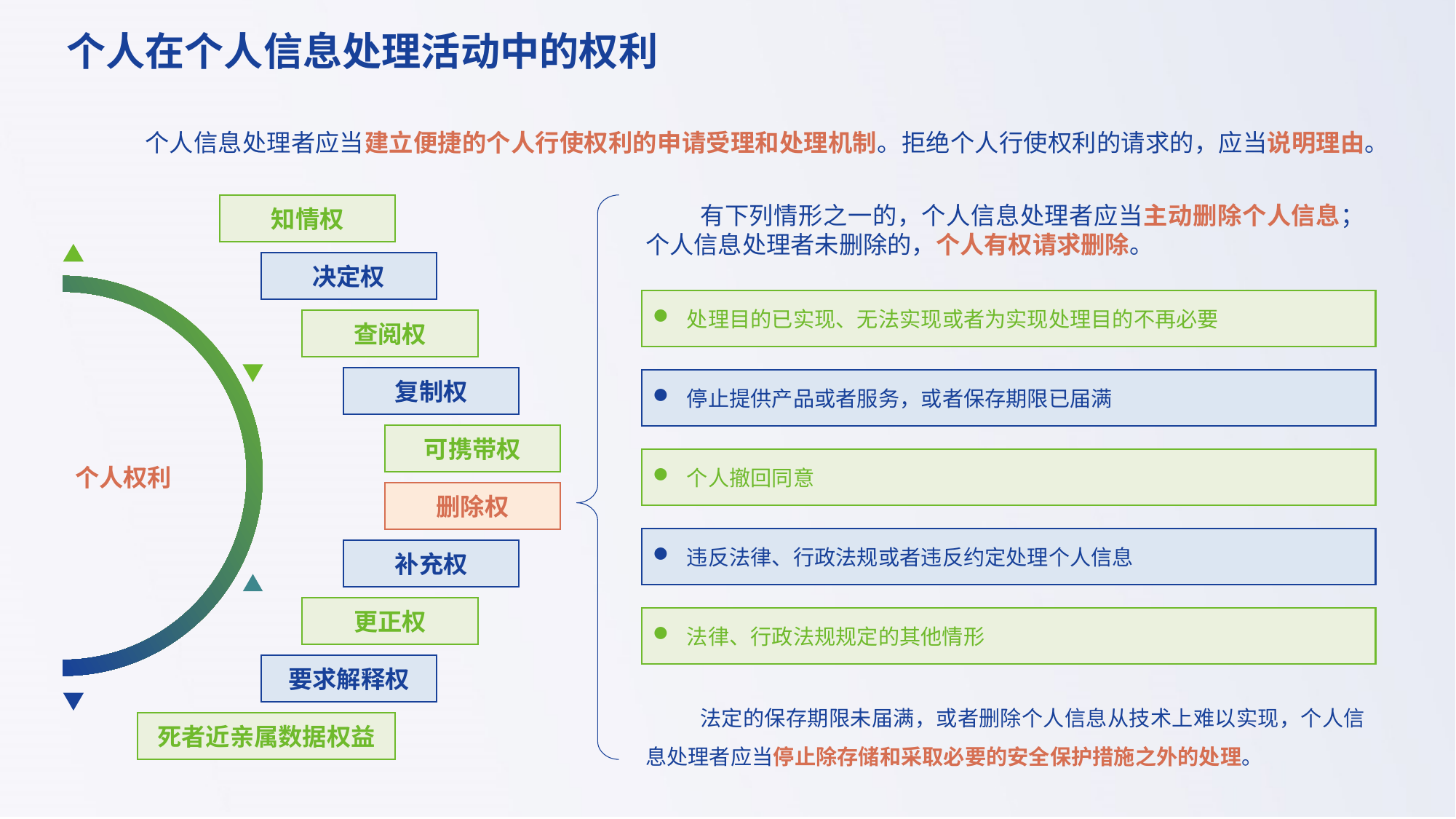

个人在个人信息处理活动中的权利
个人信息处理者应当建立便捷的个人行使权利的申请受理和处理机制。拒绝个人行使权利的请求的，应当说明理由。
有下列情形之一的，个人信息处理者应当主动删除个人信息；个人信息处理者未删除的，个人有权请求删除。
知情权

决定权
处理目的已实现、无法实现或者为实现处理目的不再必要
查阅权

复制权
停止提供产品或者服务，或者保存期限已届满

可携带权
个人撤回同意
个人权利
删除权
违反法律、行政法规或者违反约定处理个人信息
补充权

更正权
法律、行政法规规定的其他情形
要求解释权
法定的保存期限未届满，或者删除个人信息从技术上难以实现，个人信息处理者应当停止除存储和采取必要的安全保护措施之外的处理。

死者近亲属数据权益